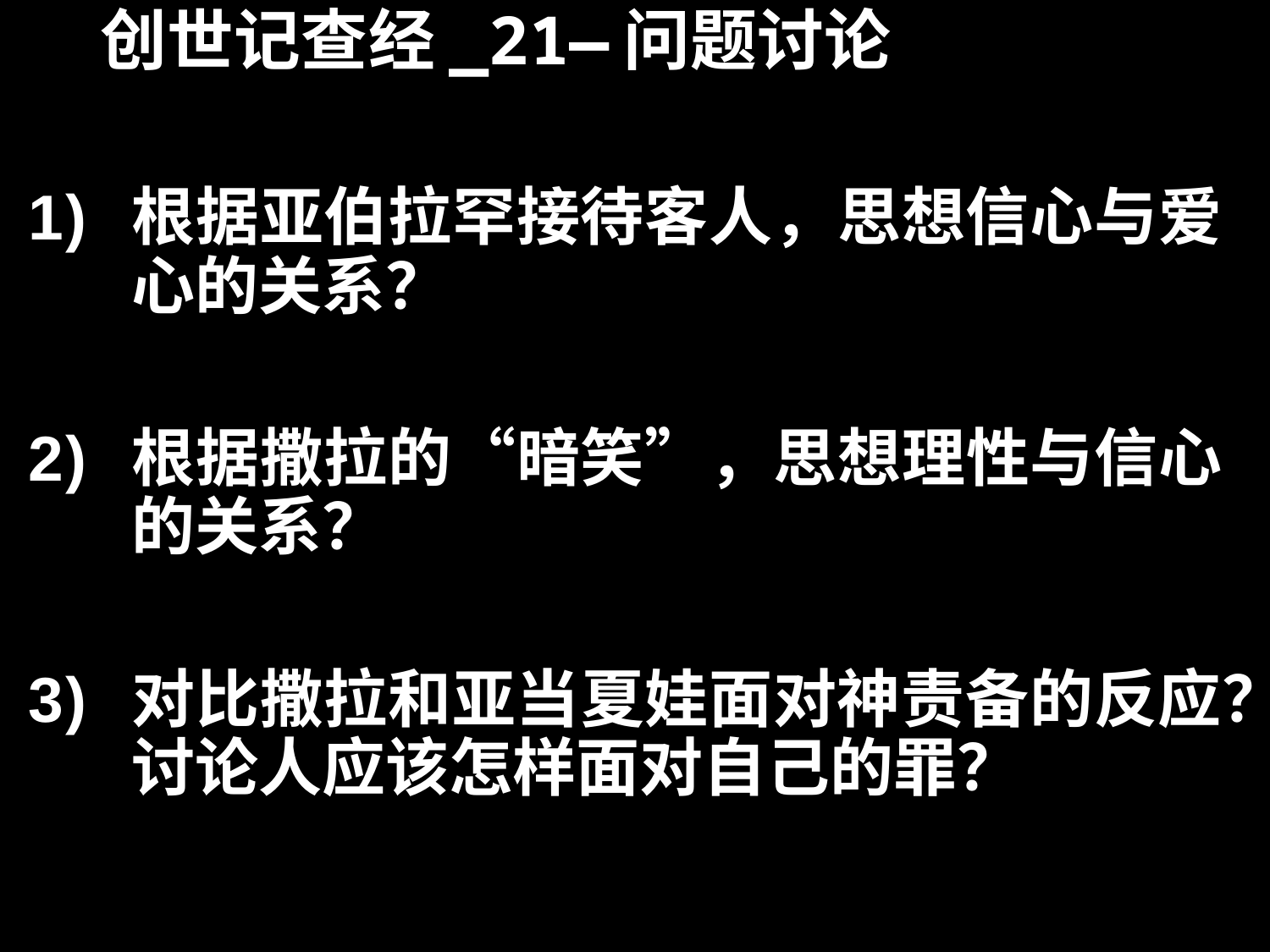

# 创世记查经_21—问题讨论

根据亚伯拉罕接待客人，思想信心与爱心的关系？

根据撒拉的“暗笑”，思想理性与信心的关系？

对比撒拉和亚当夏娃面对神责备的反应？讨论人应该怎样面对自己的罪？